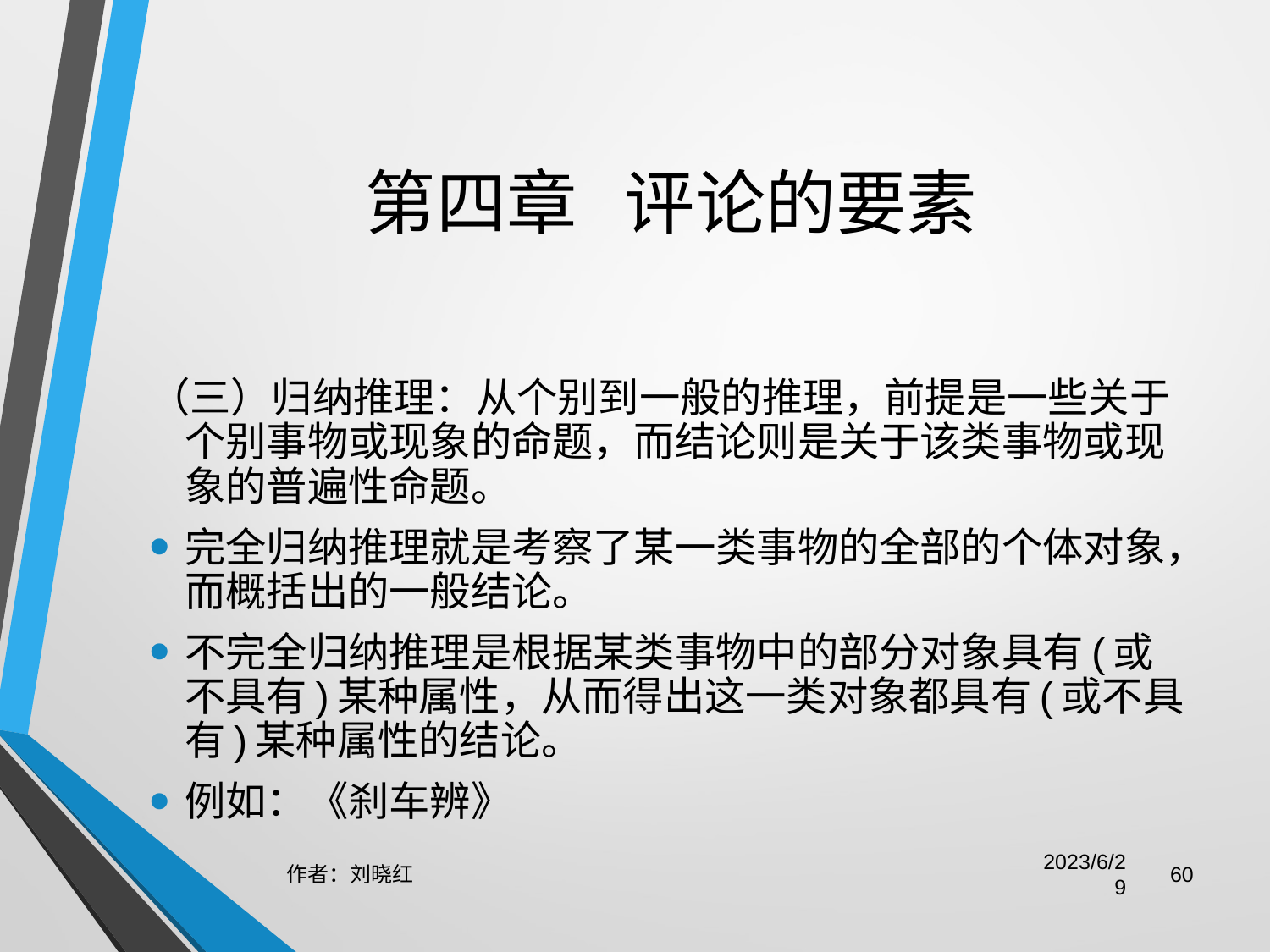

# 第四章   评论的要素
（三）归纳推理：从个别到一般的推理，前提是一些关于个别事物或现象的命题，而结论则是关于该类事物或现象的普遍性命题。
完全归纳推理就是考察了某一类事物的全部的个体对象，而概括出的一般结论。
不完全归纳推理是根据某类事物中的部分对象具有(或不具有)某种属性，从而得出这一类对象都具有(或不具有)某种属性的结论。
例如：《刹车辨》
作者：刘晓红
2023/6/29
60